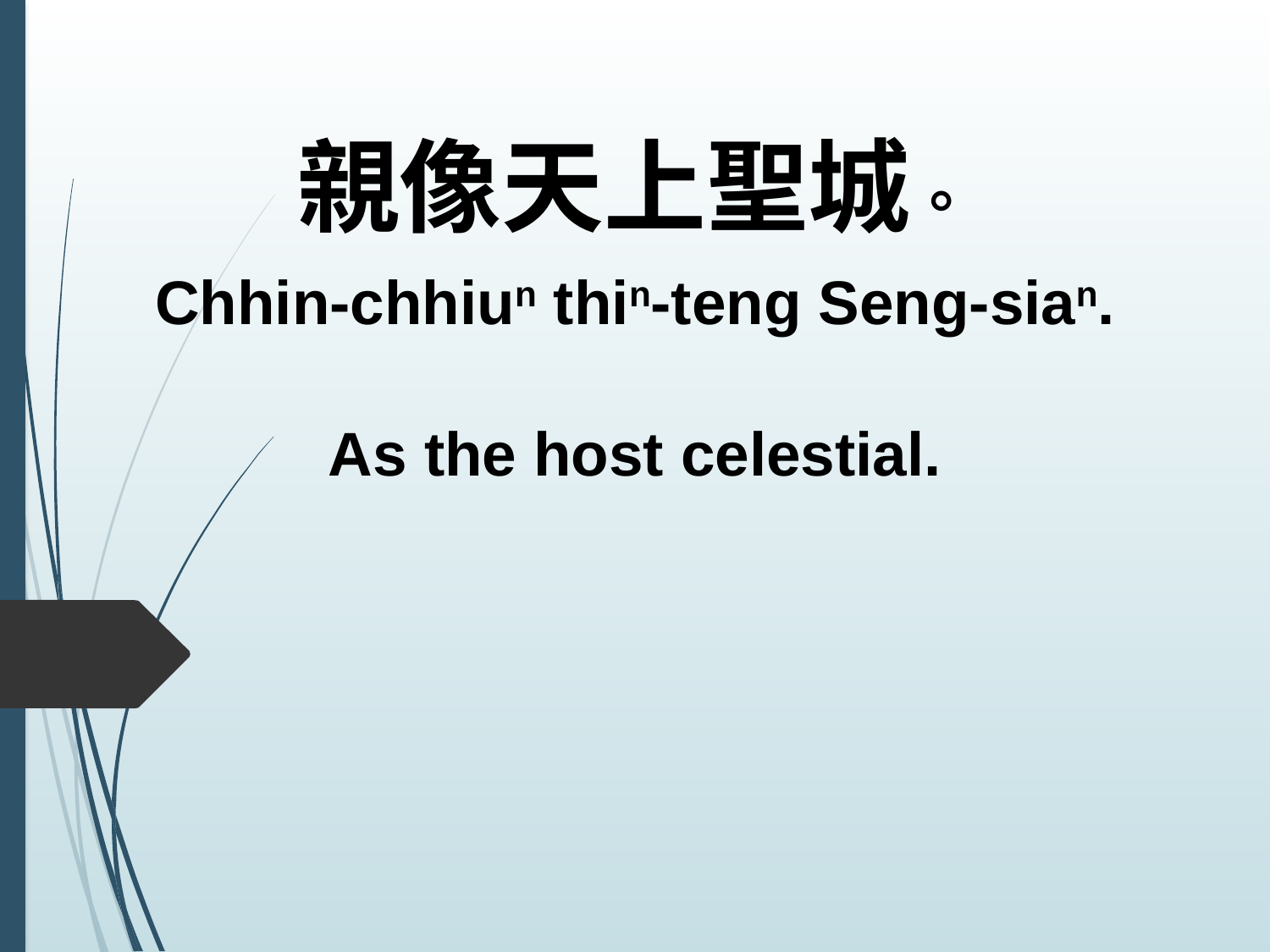

親像天上聖城。
Chhin-chhiun thin-teng Seng-sian.

As the host celestial.